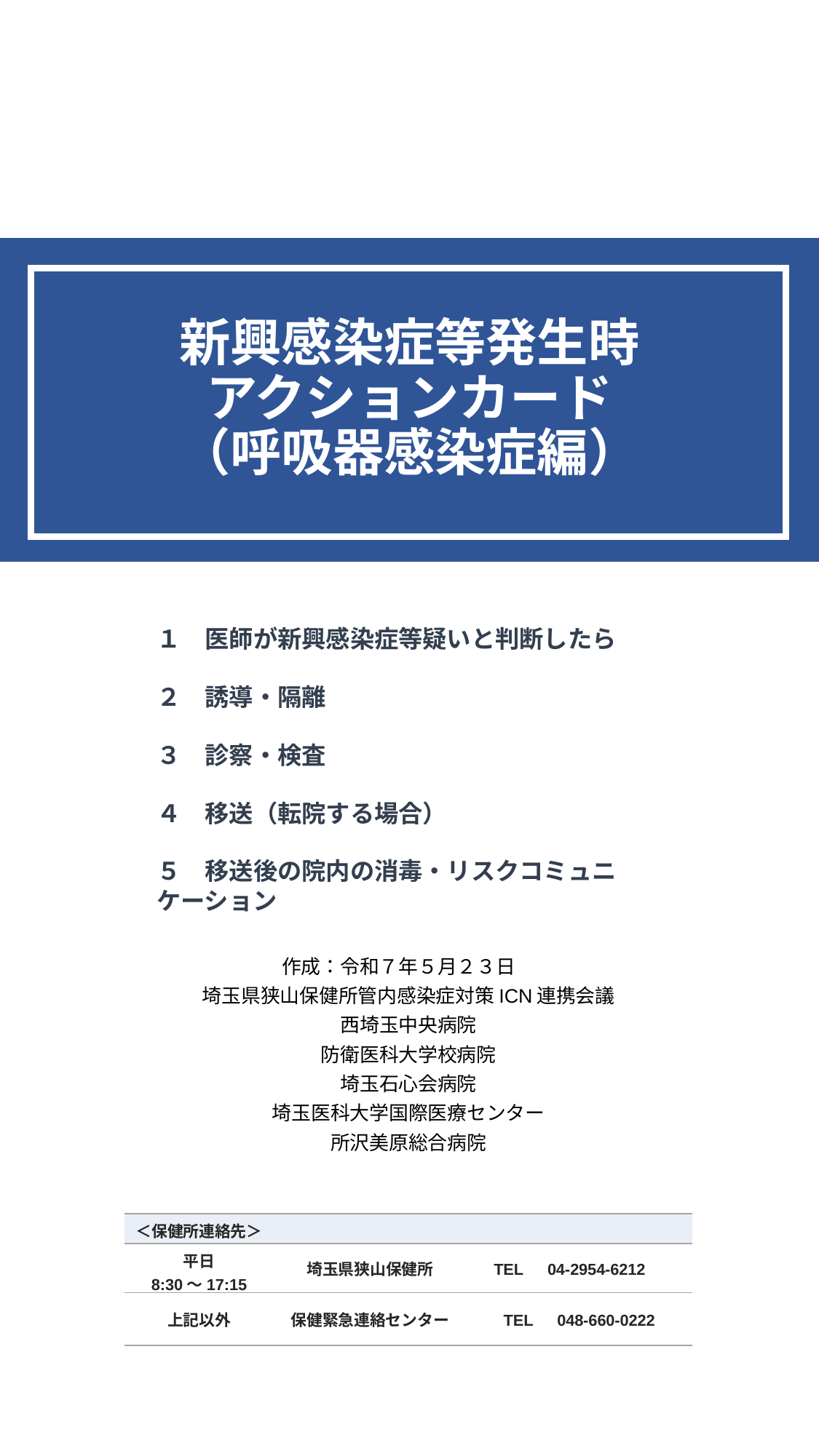

# 新興感染症等発生時 アクションカード （呼吸器感染症編）

１　医師が新興感染症等疑いと判断したら

２　誘導・隔離

３　診察・検査

４　移送（転院する場合）

５　移送後の院内の消毒・リスクコミュニケーション
作成：令和７年５月２３日
埼玉県狭山保健所管内感染症対策ICN連携会議
西埼玉中央病院
防衛医科大学校病院
埼玉石心会病院
埼玉医科大学国際医療センター
所沢美原総合病院

| ＜保健所連絡先＞ |  |  |
| --- | --- | --- |
| 平日 8:30～17:15 | 埼玉県狭山保健所 | TEL　04-2954-6212 |
| 上記以外 | 保健緊急連絡センター | TEL　048-660-0222 |